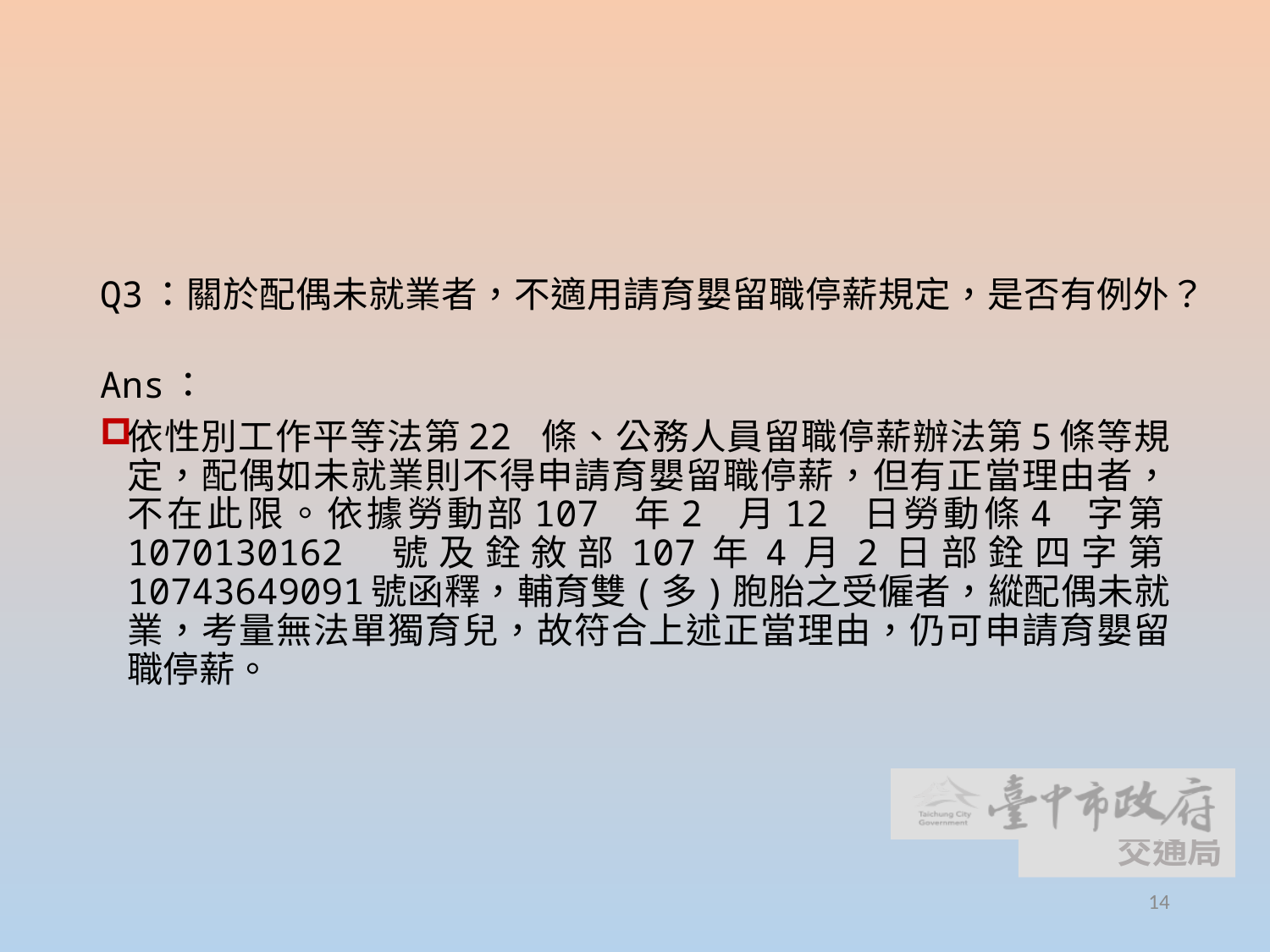

14

Q3：關於配偶未就業者，不適用請育嬰留職停薪規定，是否有例外？
Ans：
依性別工作平等法第22 條、公務人員留職停薪辦法第5條等規定，配偶如未就業則不得申請育嬰留職停薪，但有正當理由者，不在此限。依據勞動部107 年2 月12 日勞動條4 字第1070130162 號及銓敘部107年4月2日部銓四字第10743649091號函釋，輔育雙(多)胞胎之受僱者，縱配偶未就業，考量無法單獨育兒，故符合上述正當理由，仍可申請育嬰留職停薪。